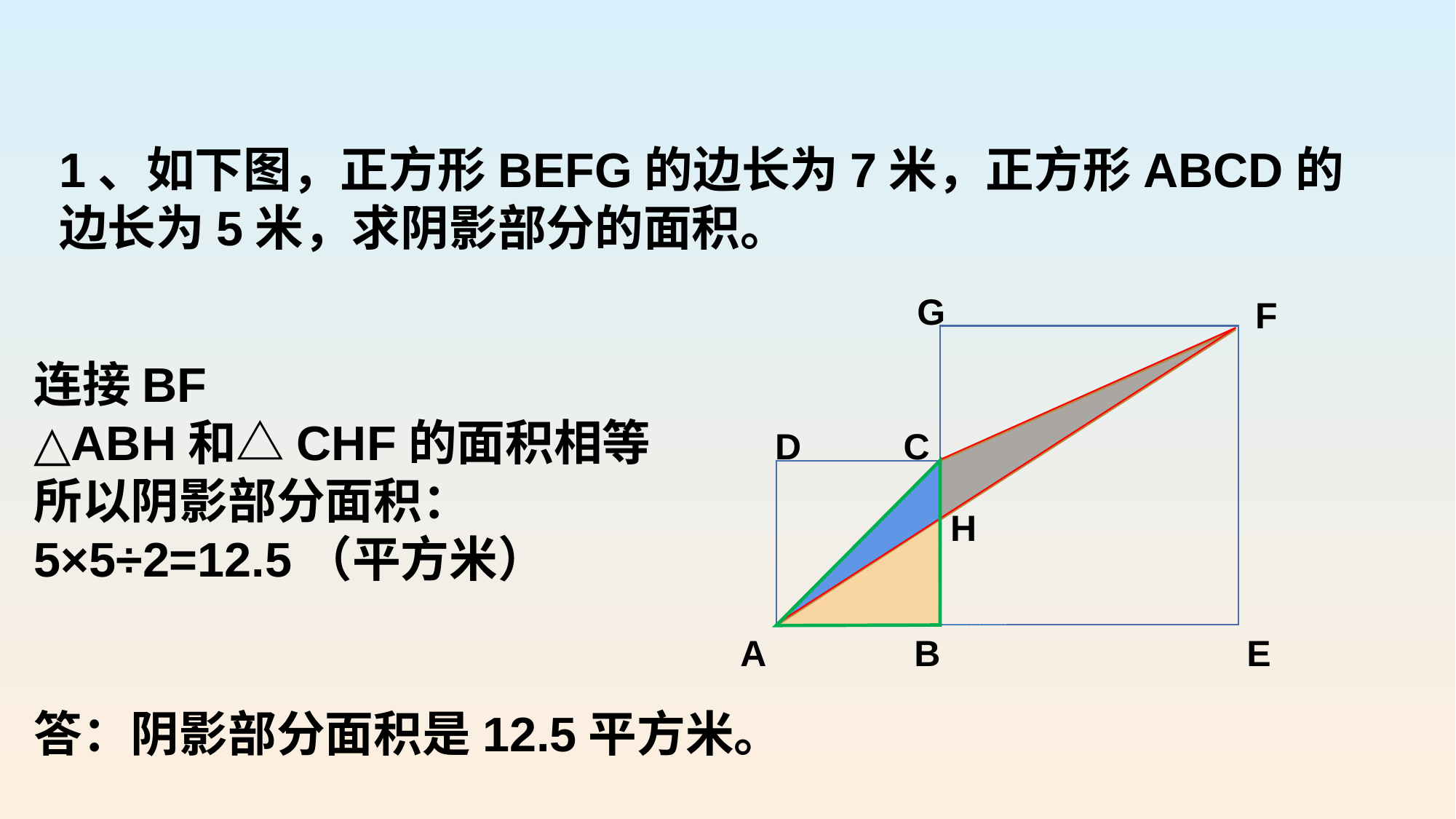

1、如下图，正方形BEFG的边长为7米，正方形ABCD的边长为5米，求阴影部分的面积。

G
F

连接BF
△ABH和△CHF的面积相等
所以阴影部分面积：5×5÷2=12.5（平方米）

答：阴影部分面积是12.5平方米。
D
C

H

A
B
E